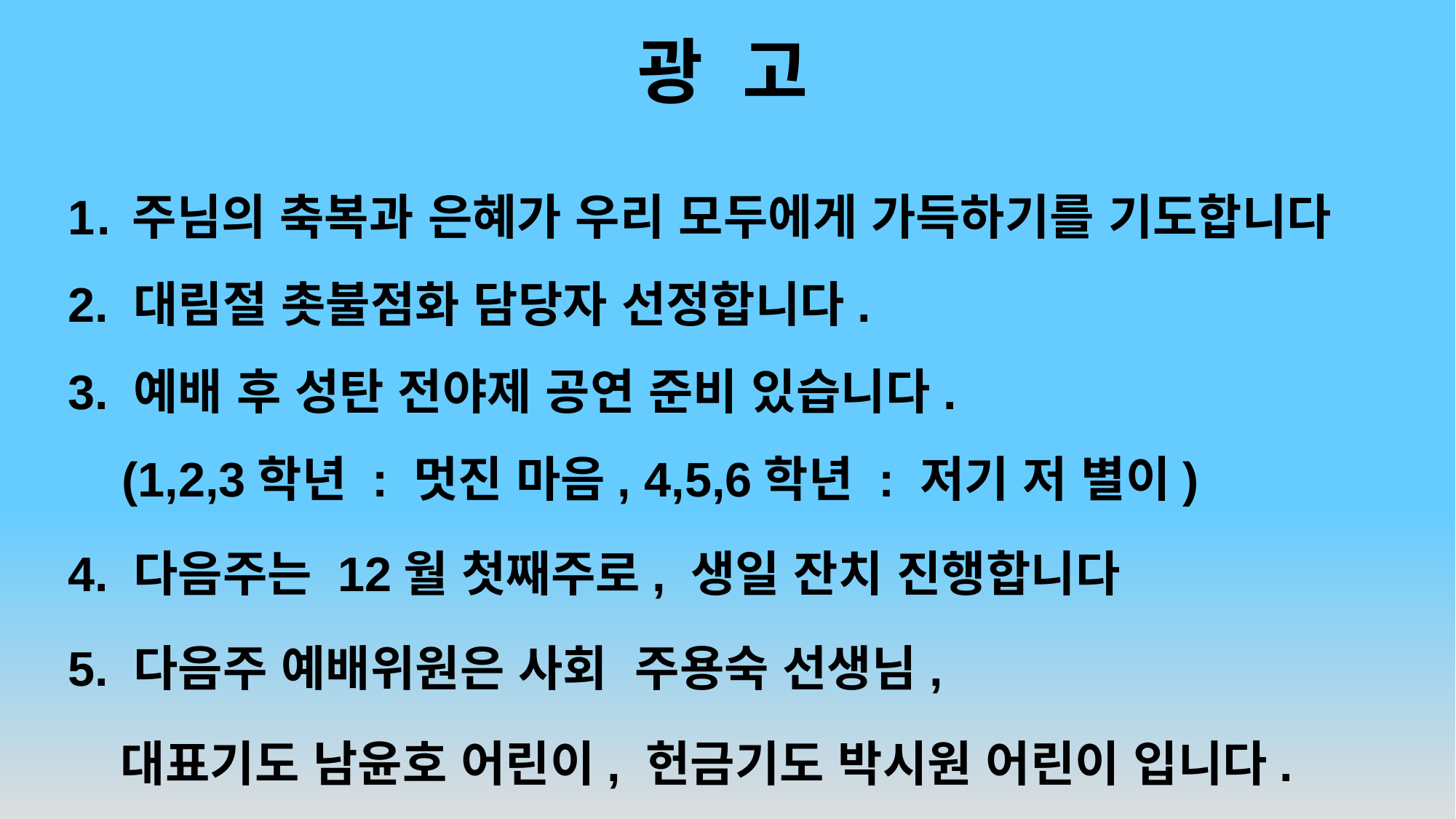

# 광  고
주님의 축복과 은혜가 우리 모두에게 가득하기를 기도합니다
2. 대림절 촛불점화 담당자 선정합니다.
3. 예배 후 성탄 전야제 공연 준비 있습니다.
    (1,2,3학년 : 멋진 마음, 4,5,6학년 : 저기 저 별이)
4. 다음주는 12월 첫째주로, 생일 잔치 진행합니다
5. 다음주 예배위원은 사회  주용숙 선생님,
   대표기도 남윤호 어린이, 헌금기도 박시원 어린이 입니다.